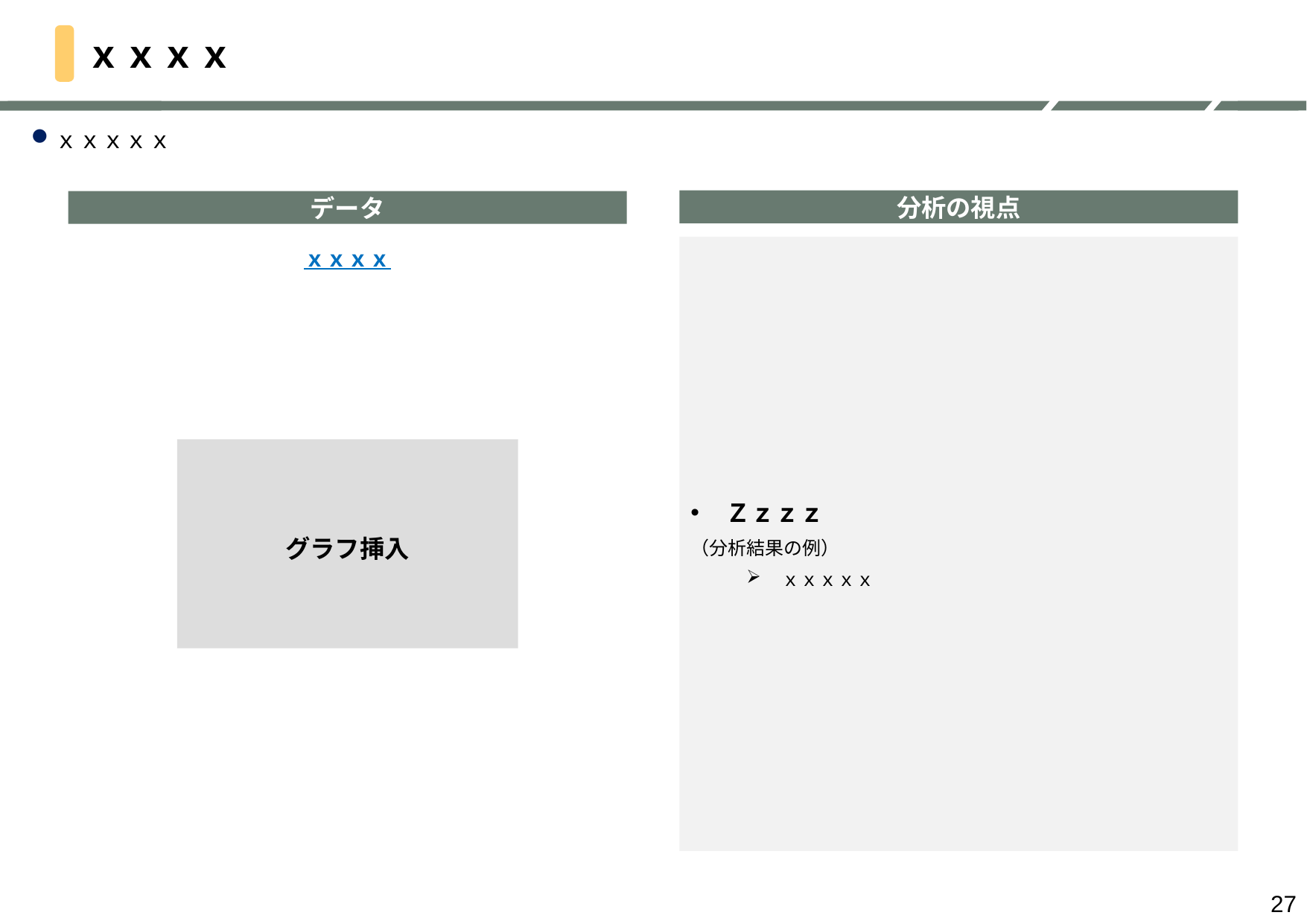

# ｘｘｘｘ
ｘｘｘｘｘ
分析の視点
データ
Ｚｚｚｚ
（分析結果の例）
ｘｘｘｘｘ
ｘｘｘｘ
グラフ挿入
27